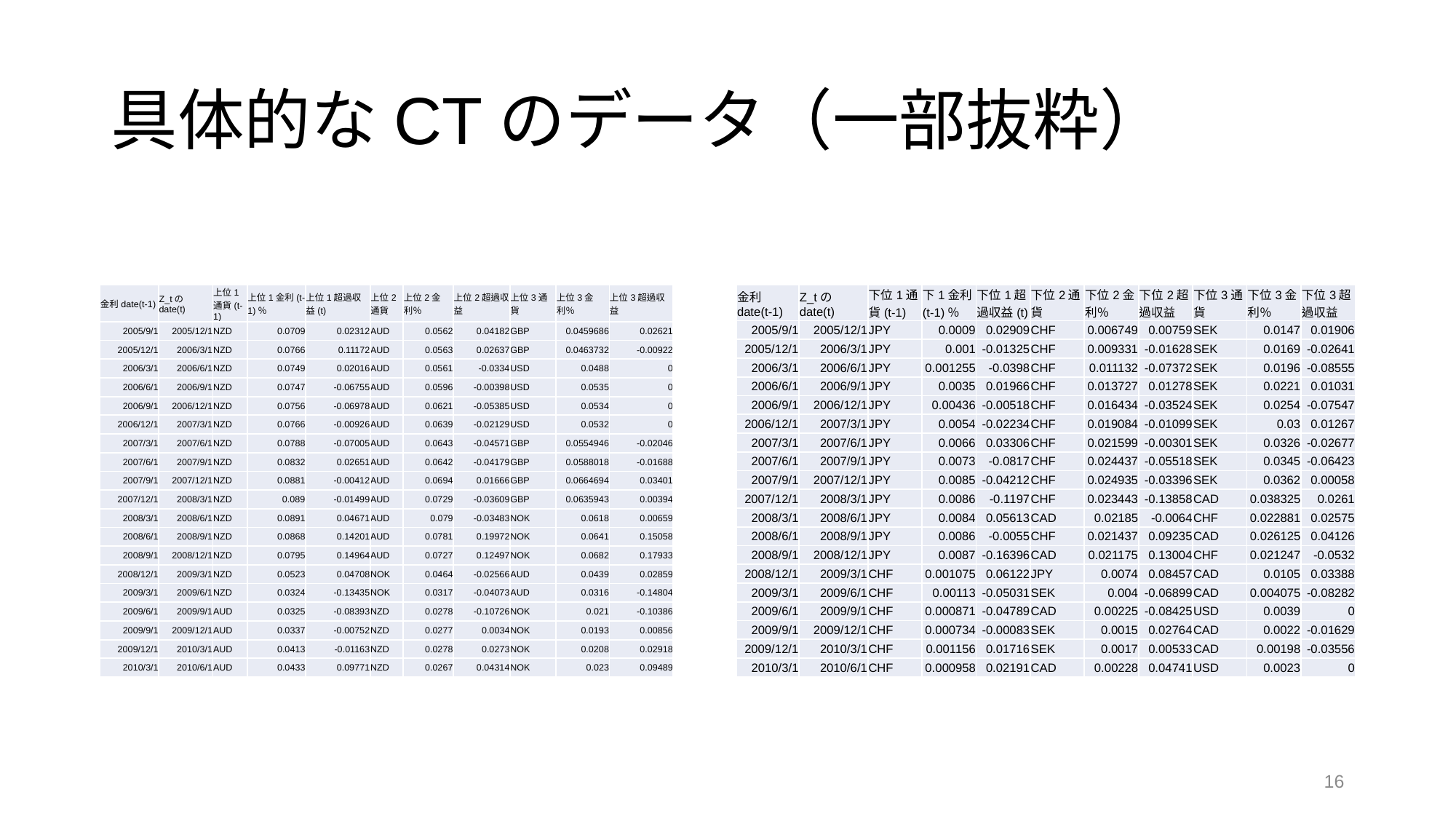

# 具体的なCTのデータ（一部抜粋）
| 金利date(t-1) | Z\_tのdate(t) | 上位1通貨(t-1) | 上位1金利(t-1)％ | 上位1超過収益(t) | 上位2通貨 | 上位2金利％ | 上位2超過収益 | 上位3通貨 | 上位3金利％ | 上位3超過収益 |
| --- | --- | --- | --- | --- | --- | --- | --- | --- | --- | --- |
| 2005/9/1 | 2005/12/1 | NZD | 0.0709 | 0.02312 | AUD | 0.0562 | 0.04182 | GBP | 0.0459686 | 0.02621 |
| 2005/12/1 | 2006/3/1 | NZD | 0.0766 | 0.11172 | AUD | 0.0563 | 0.02637 | GBP | 0.0463732 | -0.00922 |
| 2006/3/1 | 2006/6/1 | NZD | 0.0749 | 0.02016 | AUD | 0.0561 | -0.0334 | USD | 0.0488 | 0 |
| 2006/6/1 | 2006/9/1 | NZD | 0.0747 | -0.06755 | AUD | 0.0596 | -0.00398 | USD | 0.0535 | 0 |
| 2006/9/1 | 2006/12/1 | NZD | 0.0756 | -0.06978 | AUD | 0.0621 | -0.05385 | USD | 0.0534 | 0 |
| 2006/12/1 | 2007/3/1 | NZD | 0.0766 | -0.00926 | AUD | 0.0639 | -0.02129 | USD | 0.0532 | 0 |
| 2007/3/1 | 2007/6/1 | NZD | 0.0788 | -0.07005 | AUD | 0.0643 | -0.04571 | GBP | 0.0554946 | -0.02046 |
| 2007/6/1 | 2007/9/1 | NZD | 0.0832 | 0.02651 | AUD | 0.0642 | -0.04179 | GBP | 0.0588018 | -0.01688 |
| 2007/9/1 | 2007/12/1 | NZD | 0.0881 | -0.00412 | AUD | 0.0694 | 0.01666 | GBP | 0.0664694 | 0.03401 |
| 2007/12/1 | 2008/3/1 | NZD | 0.089 | -0.01499 | AUD | 0.0729 | -0.03609 | GBP | 0.0635943 | 0.00394 |
| 2008/3/1 | 2008/6/1 | NZD | 0.0891 | 0.04671 | AUD | 0.079 | -0.03483 | NOK | 0.0618 | 0.00659 |
| 2008/6/1 | 2008/9/1 | NZD | 0.0868 | 0.14201 | AUD | 0.0781 | 0.19972 | NOK | 0.0641 | 0.15058 |
| 2008/9/1 | 2008/12/1 | NZD | 0.0795 | 0.14964 | AUD | 0.0727 | 0.12497 | NOK | 0.0682 | 0.17933 |
| 2008/12/1 | 2009/3/1 | NZD | 0.0523 | 0.04708 | NOK | 0.0464 | -0.02566 | AUD | 0.0439 | 0.02859 |
| 2009/3/1 | 2009/6/1 | NZD | 0.0324 | -0.13435 | NOK | 0.0317 | -0.04073 | AUD | 0.0316 | -0.14804 |
| 2009/6/1 | 2009/9/1 | AUD | 0.0325 | -0.08393 | NZD | 0.0278 | -0.10726 | NOK | 0.021 | -0.10386 |
| 2009/9/1 | 2009/12/1 | AUD | 0.0337 | -0.00752 | NZD | 0.0277 | 0.0034 | NOK | 0.0193 | 0.00856 |
| 2009/12/1 | 2010/3/1 | AUD | 0.0413 | -0.01163 | NZD | 0.0278 | 0.0273 | NOK | 0.0208 | 0.02918 |
| 2010/3/1 | 2010/6/1 | AUD | 0.0433 | 0.09771 | NZD | 0.0267 | 0.04314 | NOK | 0.023 | 0.09489 |
| 金利date(t-1) | Z\_tのdate(t) | 下位1通貨(t-1) | 下1金利(t-1)％ | 下位1超過収益(t) | 下位2通貨 | 下位2金利％ | 下位2超過収益 | 下位3通貨 | 下位3金利％ | 下位3超過収益 |
| --- | --- | --- | --- | --- | --- | --- | --- | --- | --- | --- |
| 2005/9/1 | 2005/12/1 | JPY | 0.0009 | 0.02909 | CHF | 0.006749 | 0.00759 | SEK | 0.0147 | 0.01906 |
| 2005/12/1 | 2006/3/1 | JPY | 0.001 | -0.01325 | CHF | 0.009331 | -0.01628 | SEK | 0.0169 | -0.02641 |
| 2006/3/1 | 2006/6/1 | JPY | 0.001255 | -0.0398 | CHF | 0.011132 | -0.07372 | SEK | 0.0196 | -0.08555 |
| 2006/6/1 | 2006/9/1 | JPY | 0.0035 | 0.01966 | CHF | 0.013727 | 0.01278 | SEK | 0.0221 | 0.01031 |
| 2006/9/1 | 2006/12/1 | JPY | 0.00436 | -0.00518 | CHF | 0.016434 | -0.03524 | SEK | 0.0254 | -0.07547 |
| 2006/12/1 | 2007/3/1 | JPY | 0.0054 | -0.02234 | CHF | 0.019084 | -0.01099 | SEK | 0.03 | 0.01267 |
| 2007/3/1 | 2007/6/1 | JPY | 0.0066 | 0.03306 | CHF | 0.021599 | -0.00301 | SEK | 0.0326 | -0.02677 |
| 2007/6/1 | 2007/9/1 | JPY | 0.0073 | -0.0817 | CHF | 0.024437 | -0.05518 | SEK | 0.0345 | -0.06423 |
| 2007/9/1 | 2007/12/1 | JPY | 0.0085 | -0.04212 | CHF | 0.024935 | -0.03396 | SEK | 0.0362 | 0.00058 |
| 2007/12/1 | 2008/3/1 | JPY | 0.0086 | -0.1197 | CHF | 0.023443 | -0.13858 | CAD | 0.038325 | 0.0261 |
| 2008/3/1 | 2008/6/1 | JPY | 0.0084 | 0.05613 | CAD | 0.02185 | -0.0064 | CHF | 0.022881 | 0.02575 |
| 2008/6/1 | 2008/9/1 | JPY | 0.0086 | -0.0055 | CHF | 0.021437 | 0.09235 | CAD | 0.026125 | 0.04126 |
| 2008/9/1 | 2008/12/1 | JPY | 0.0087 | -0.16396 | CAD | 0.021175 | 0.13004 | CHF | 0.021247 | -0.0532 |
| 2008/12/1 | 2009/3/1 | CHF | 0.001075 | 0.06122 | JPY | 0.0074 | 0.08457 | CAD | 0.0105 | 0.03388 |
| 2009/3/1 | 2009/6/1 | CHF | 0.00113 | -0.05031 | SEK | 0.004 | -0.06899 | CAD | 0.004075 | -0.08282 |
| 2009/6/1 | 2009/9/1 | CHF | 0.000871 | -0.04789 | CAD | 0.00225 | -0.08425 | USD | 0.0039 | 0 |
| 2009/9/1 | 2009/12/1 | CHF | 0.000734 | -0.00083 | SEK | 0.0015 | 0.02764 | CAD | 0.0022 | -0.01629 |
| 2009/12/1 | 2010/3/1 | CHF | 0.001156 | 0.01716 | SEK | 0.0017 | 0.00533 | CAD | 0.00198 | -0.03556 |
| 2010/3/1 | 2010/6/1 | CHF | 0.000958 | 0.02191 | CAD | 0.00228 | 0.04741 | USD | 0.0023 | 0 |
16